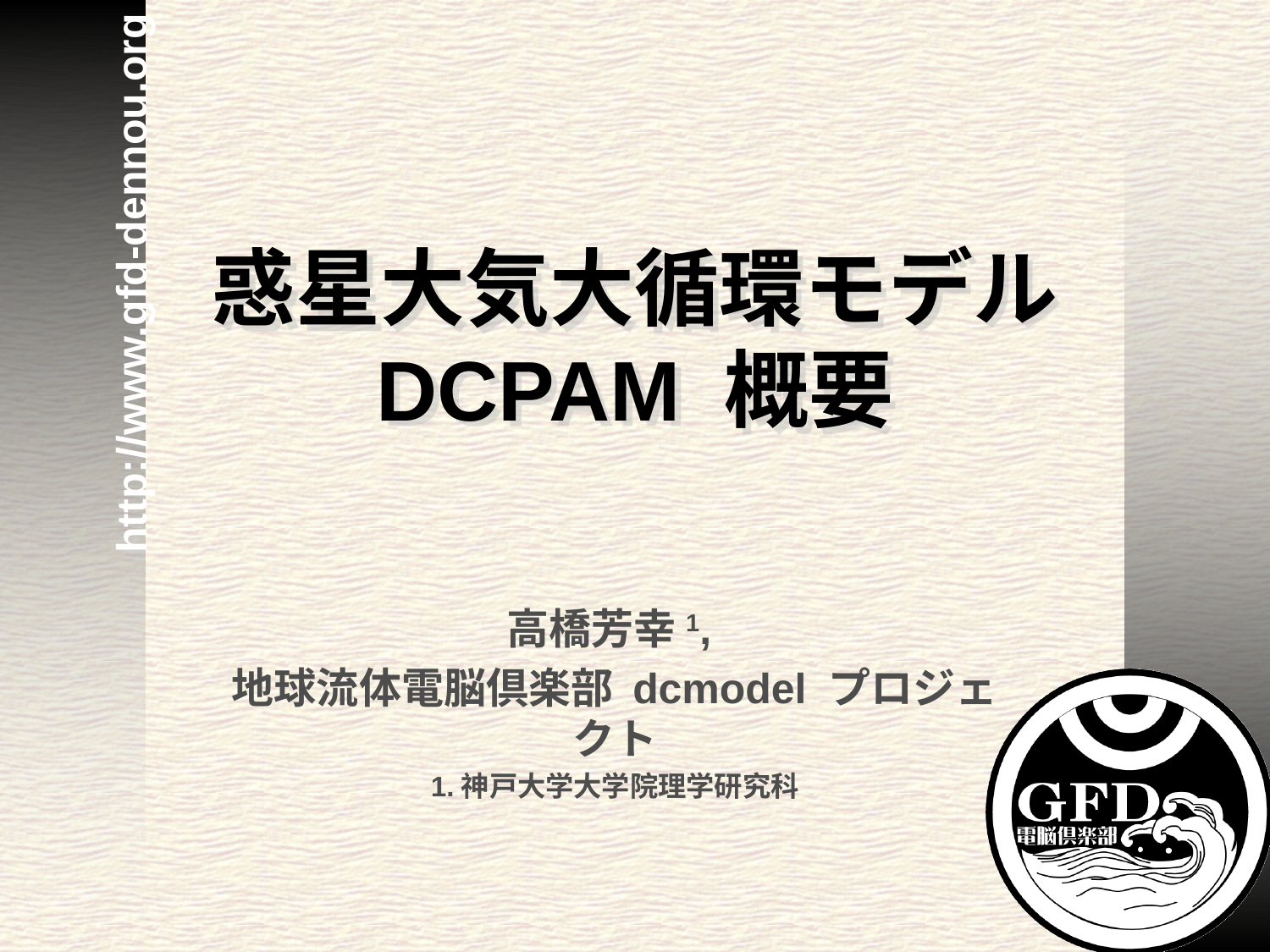

# 惑星大気大循環モデル DCPAM 概要
高橋芳幸1,
地球流体電脳倶楽部 dcmodel プロジェクト
1.神戸大学大学院理学研究科